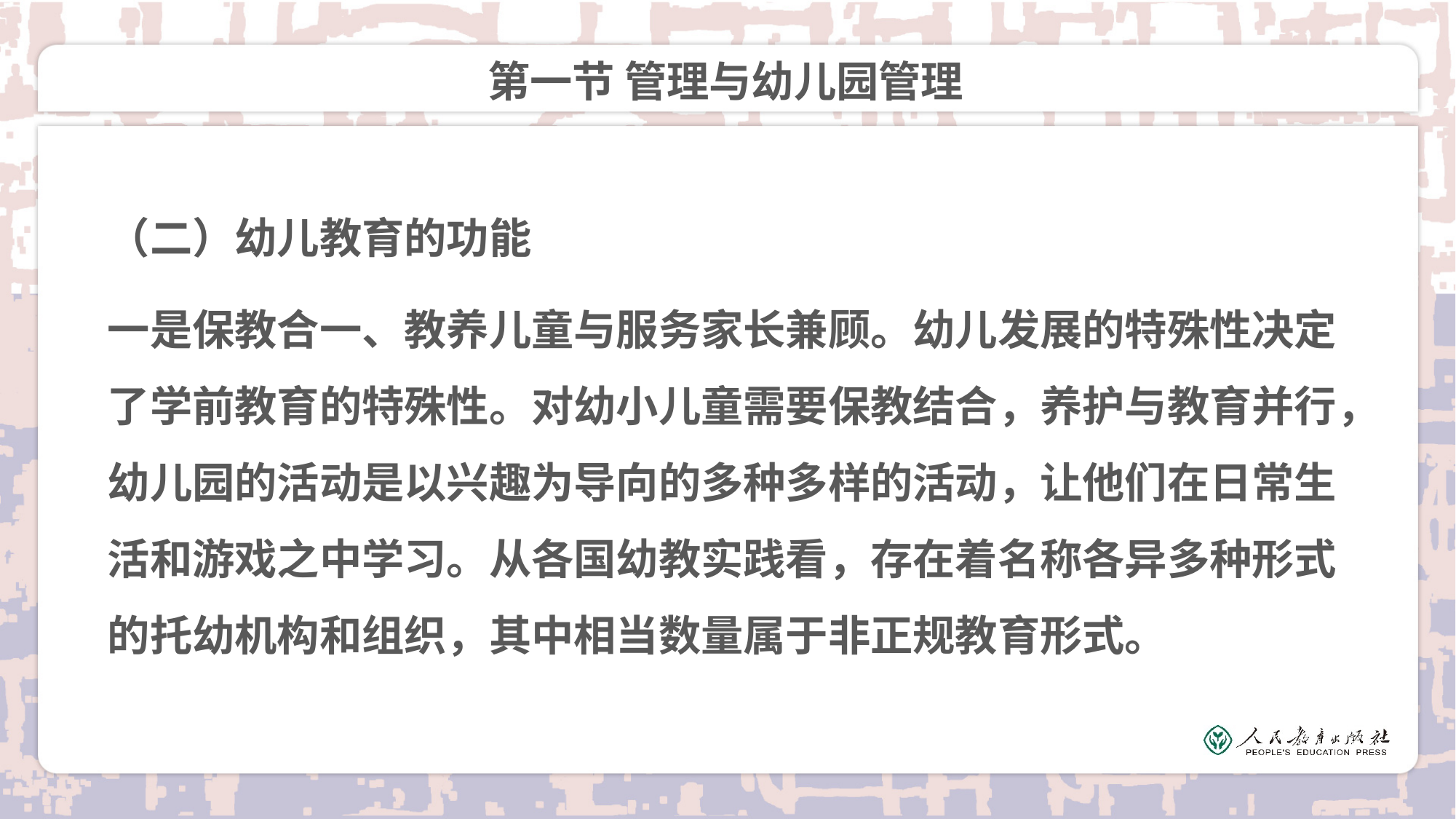

# 第一节 管理与幼儿园管理
（二）幼儿教育的功能
一是保教合一、教养儿童与服务家长兼顾。幼儿发展的特殊性决定了学前教育的特殊性。对幼小儿童需要保教结合，养护与教育并行，幼儿园的活动是以兴趣为导向的多种多样的活动，让他们在日常生活和游戏之中学习。从各国幼教实践看，存在着名称各异多种形式的托幼机构和组织，其中相当数量属于非正规教育形式。